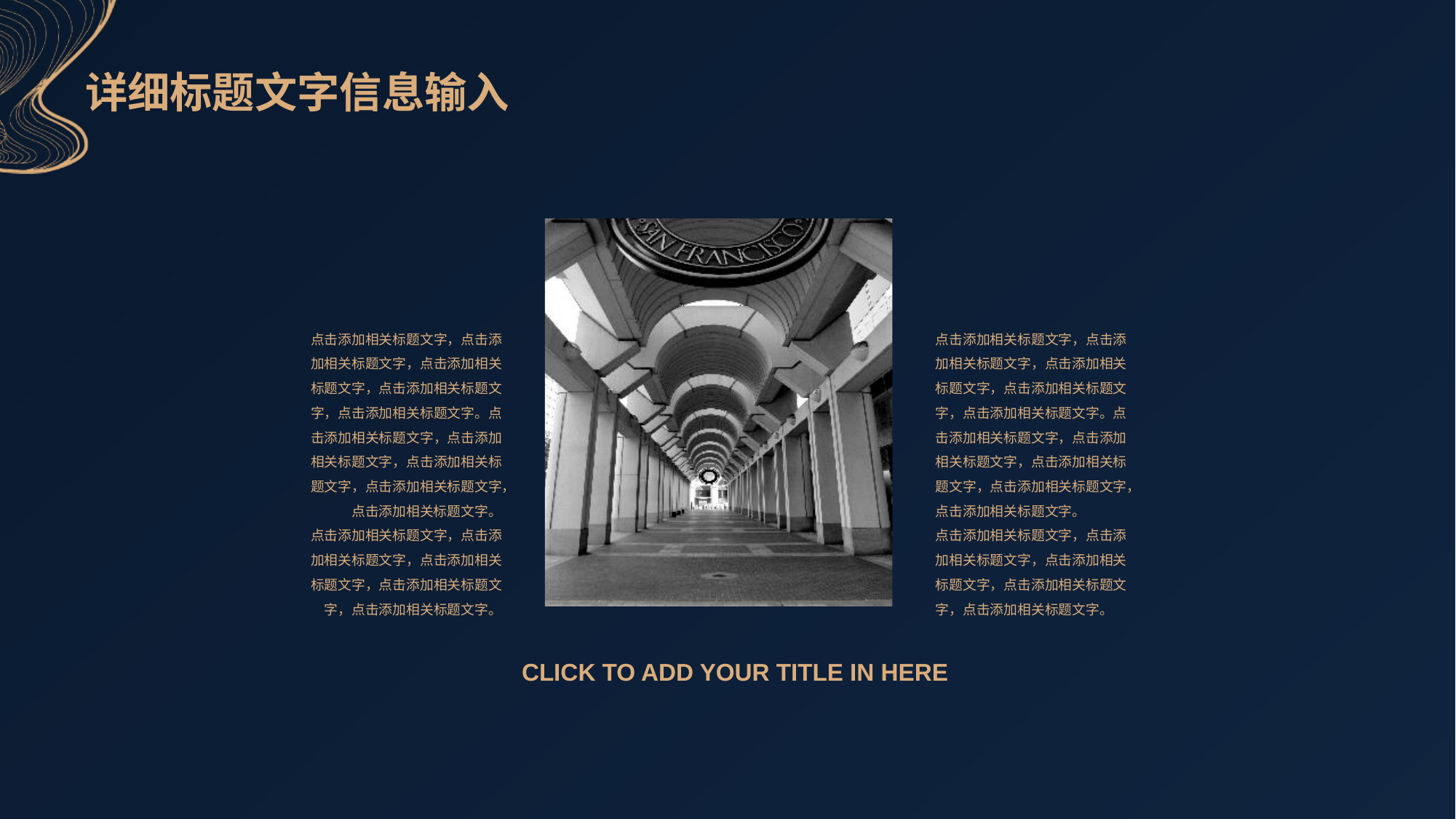

详细标题文字信息输入

点击添加相关标题文字，点击添加相关标题文字，点击添加相关标题文字，点击添加相关标题文字，点击添加相关标题文字。点击添加相关标题文字，点击添加相关标题文字，点击添加相关标题文字，点击添加相关标题文字，点击添加相关标题文字。
点击添加相关标题文字，点击添加相关标题文字，点击添加相关标题文字，点击添加相关标题文字，点击添加相关标题文字。

点击添加相关标题文字，点击添加相关标题文字，点击添加相关标题文字，点击添加相关标题文字，点击添加相关标题文字。点击添加相关标题文字，点击添加相关标题文字，点击添加相关标题文字，点击添加相关标题文字，点击添加相关标题文字。
点击添加相关标题文字，点击添加相关标题文字，点击添加相关标题文字，点击添加相关标题文字，点击添加相关标题文字。

CLICK TO ADD YOUR TITLE IN HERE